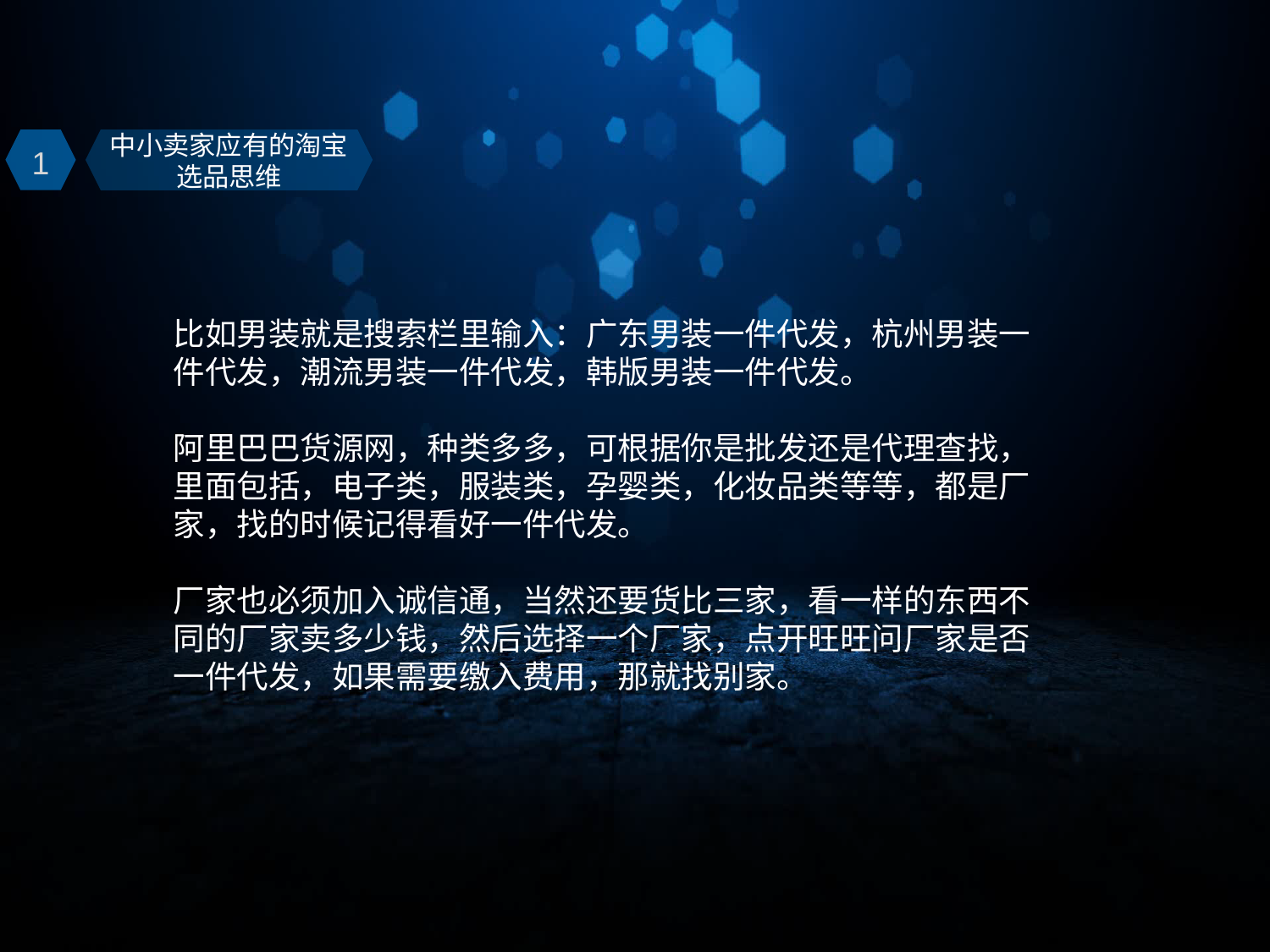

中小卖家应有的淘宝选品思维

1

比如男装就是搜索栏里输入：广东男装一件代发，杭州男装一件代发，潮流男装一件代发，韩版男装一件代发。

阿里巴巴货源网，种类多多，可根据你是批发还是代理查找，里面包括，电子类，服装类，孕婴类，化妆品类等等，都是厂家，找的时候记得看好一件代发。

厂家也必须加入诚信通，当然还要货比三家，看一样的东西不同的厂家卖多少钱，然后选择一个厂家，点开旺旺问厂家是否一件代发，如果需要缴入费用，那就找别家。